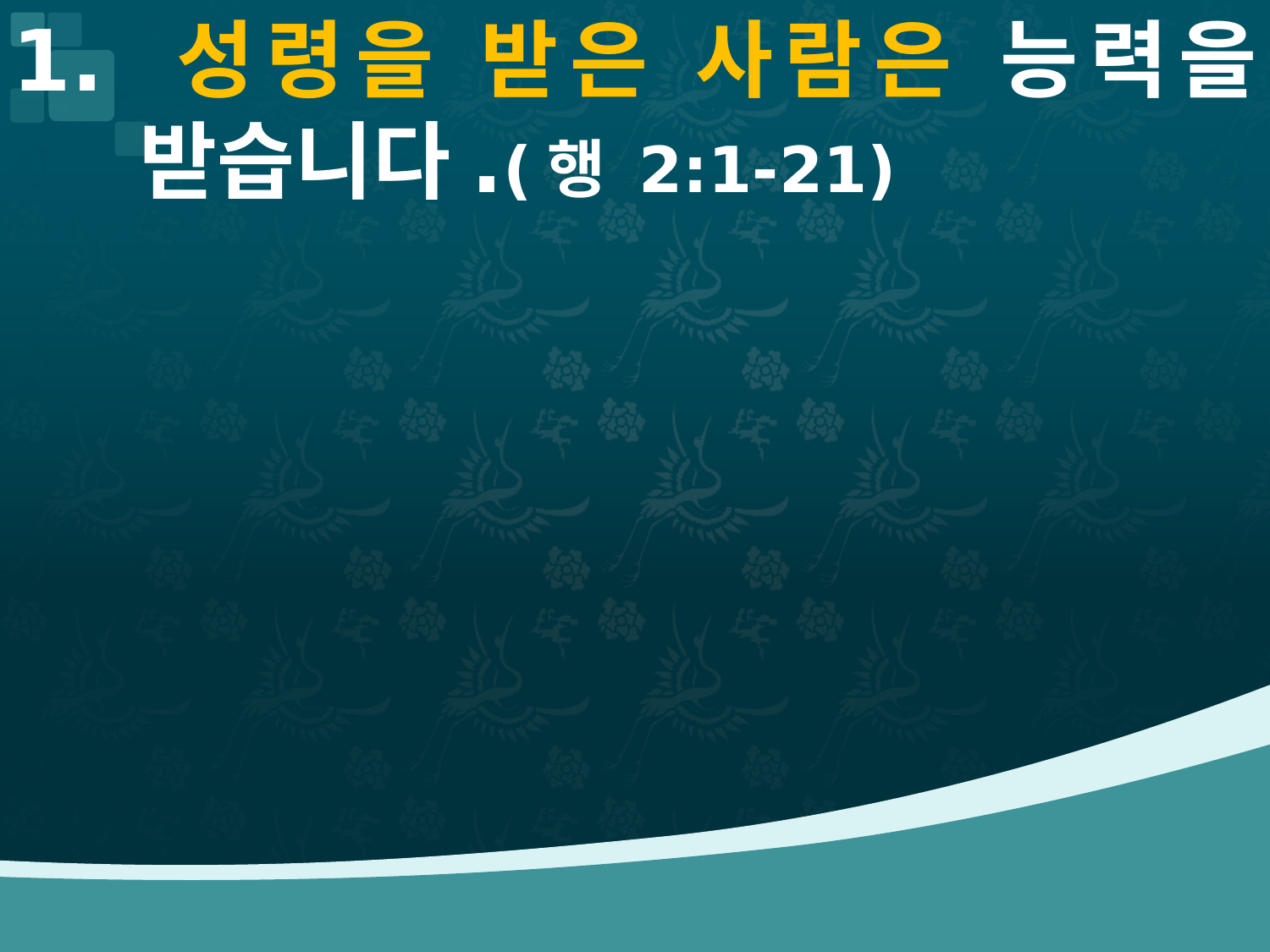

1. 성령을 받은 사람은 능력을 받습니다.(행 2:1-21)